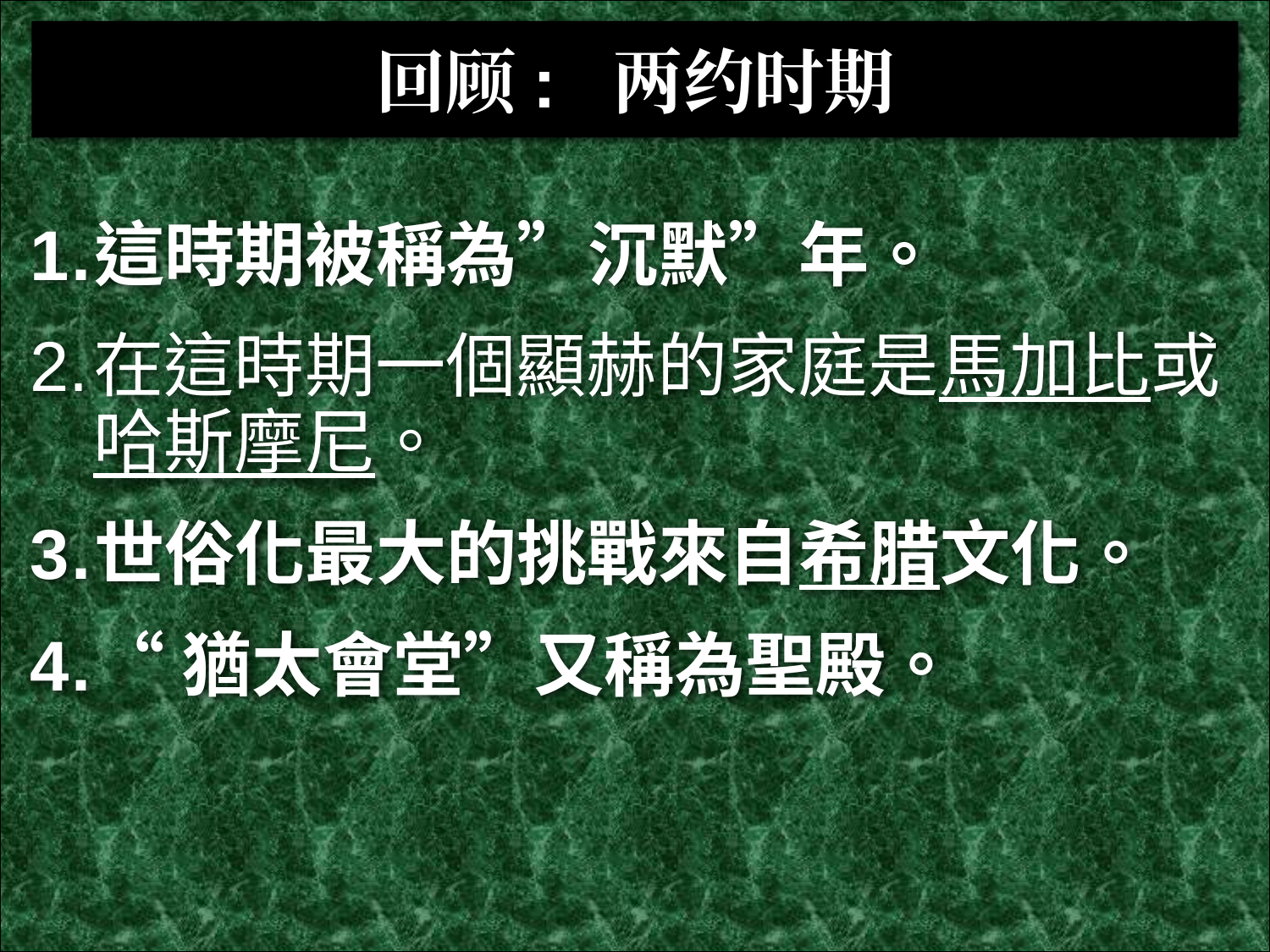

回顾:  两约时期
這時期被稱為”沉默”年。
在這時期一個顯赫的家庭是馬加比或哈斯摩尼。
世俗化最大的挑戰來自希腊文化。
“猶太會堂”又稱為聖殿。